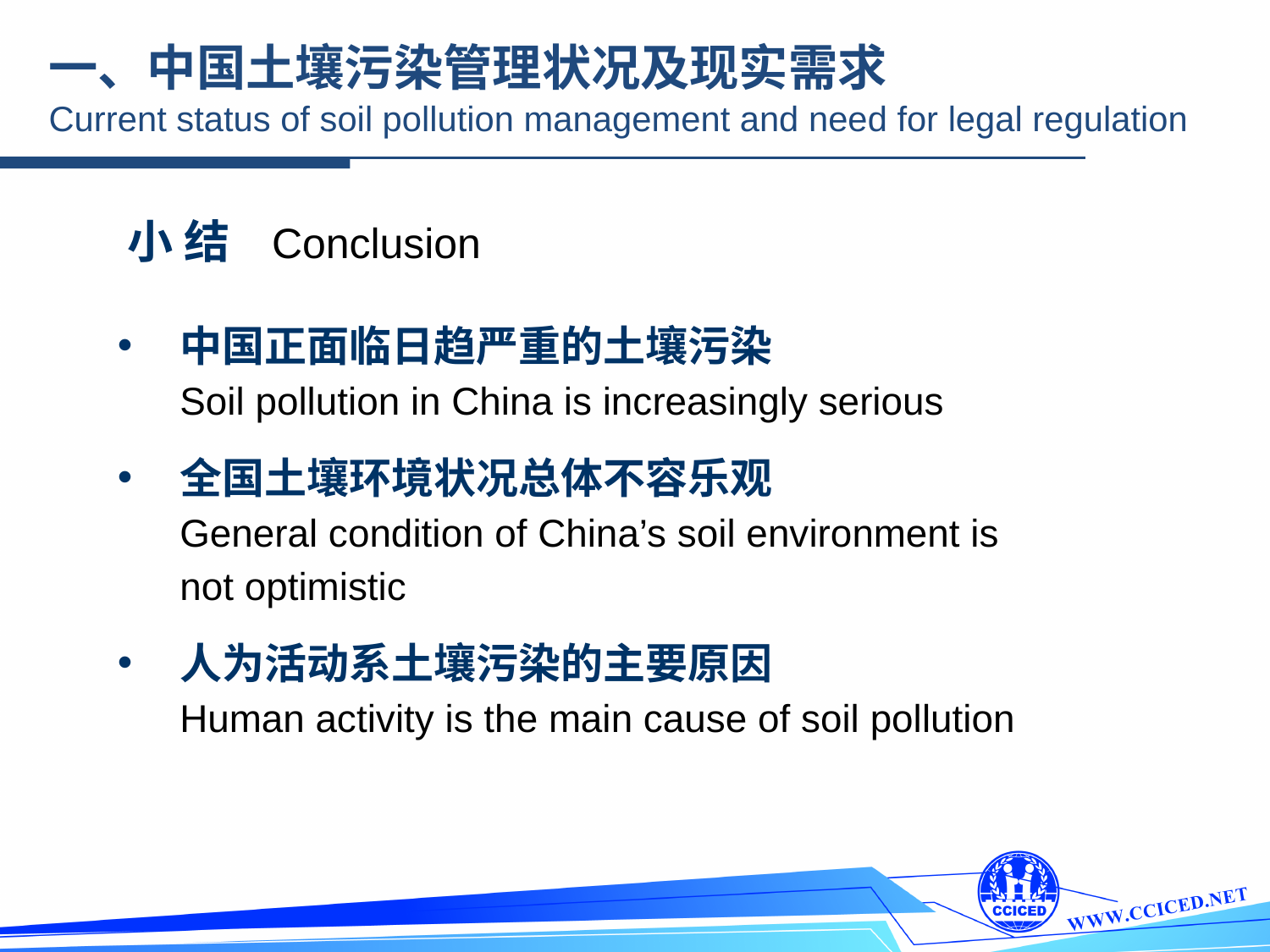

一、中国土壤污染管理状况及现实需求
Current status of soil pollution management and need for legal regulation
小 结   Conclusion
中国正面临日趋严重的土壤污染
Soil pollution in China is increasingly serious
全国土壤环境状况总体不容乐观
General condition of China’s soil environment is not optimistic
人为活动系土壤污染的主要原因
Human activity is the main cause of soil pollution